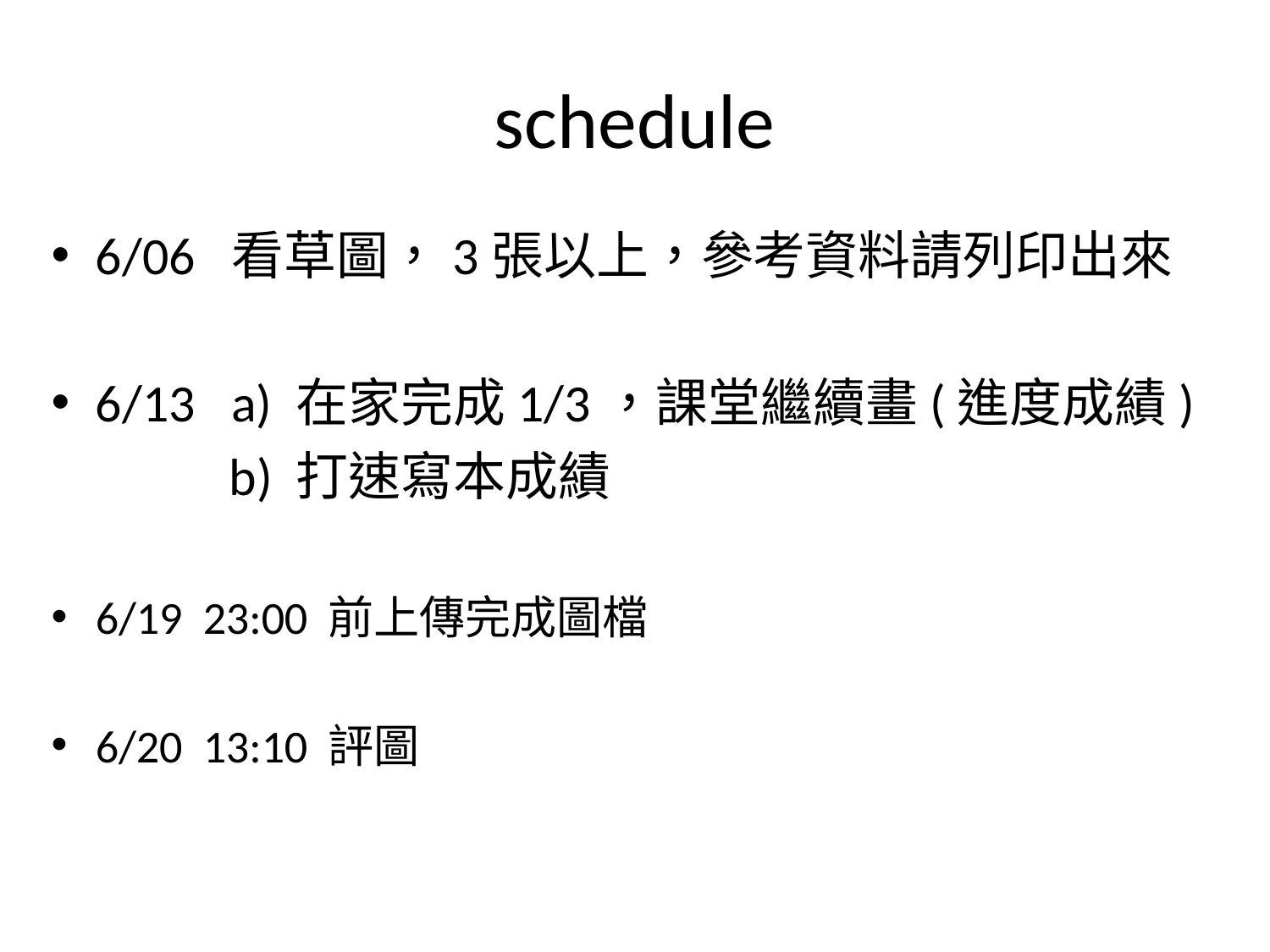

# schedule
6/06  看草圖，3張以上，參考資料請列印出來

6/13   a) 在家完成1/3，課堂繼續畫(進度成績)
               b) 打速寫本成績

6/19  23:00 前上傳完成圖檔

6/20  13:10 評圖